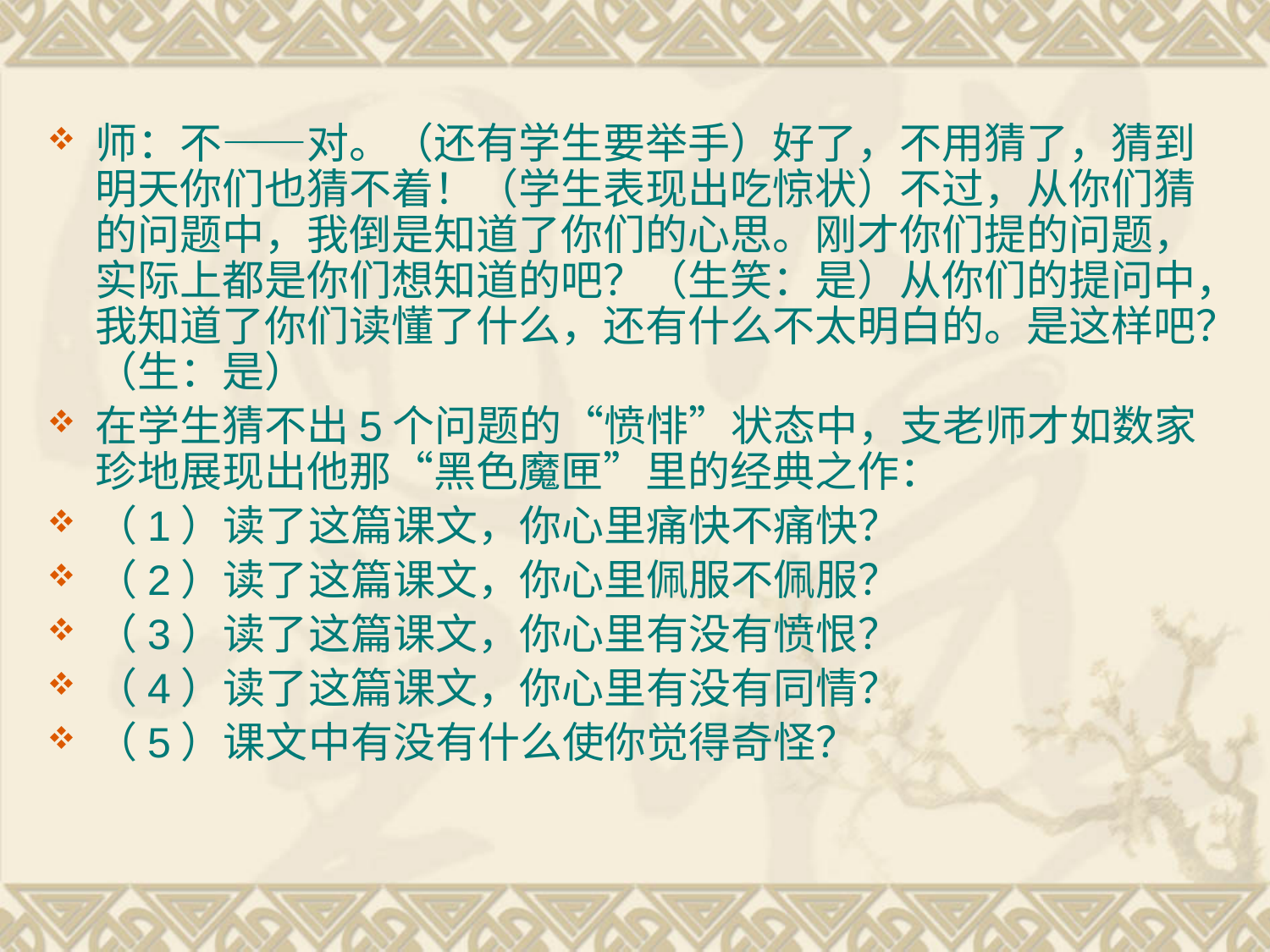

师：不——对。（还有学生要举手）好了，不用猜了，猜到明天你们也猜不着！（学生表现出吃惊状）不过，从你们猜的问题中，我倒是知道了你们的心思。刚才你们提的问题，实际上都是你们想知道的吧？（生笑：是）从你们的提问中，我知道了你们读懂了什么，还有什么不太明白的。是这样吧？（生：是）
在学生猜不出5个问题的“愤悱”状态中，支老师才如数家珍地展现出他那“黑色魔匣”里的经典之作：
（1）读了这篇课文，你心里痛快不痛快？
（2）读了这篇课文，你心里佩服不佩服？
（3）读了这篇课文，你心里有没有愤恨？
（4）读了这篇课文，你心里有没有同情？
（5）课文中有没有什么使你觉得奇怪？